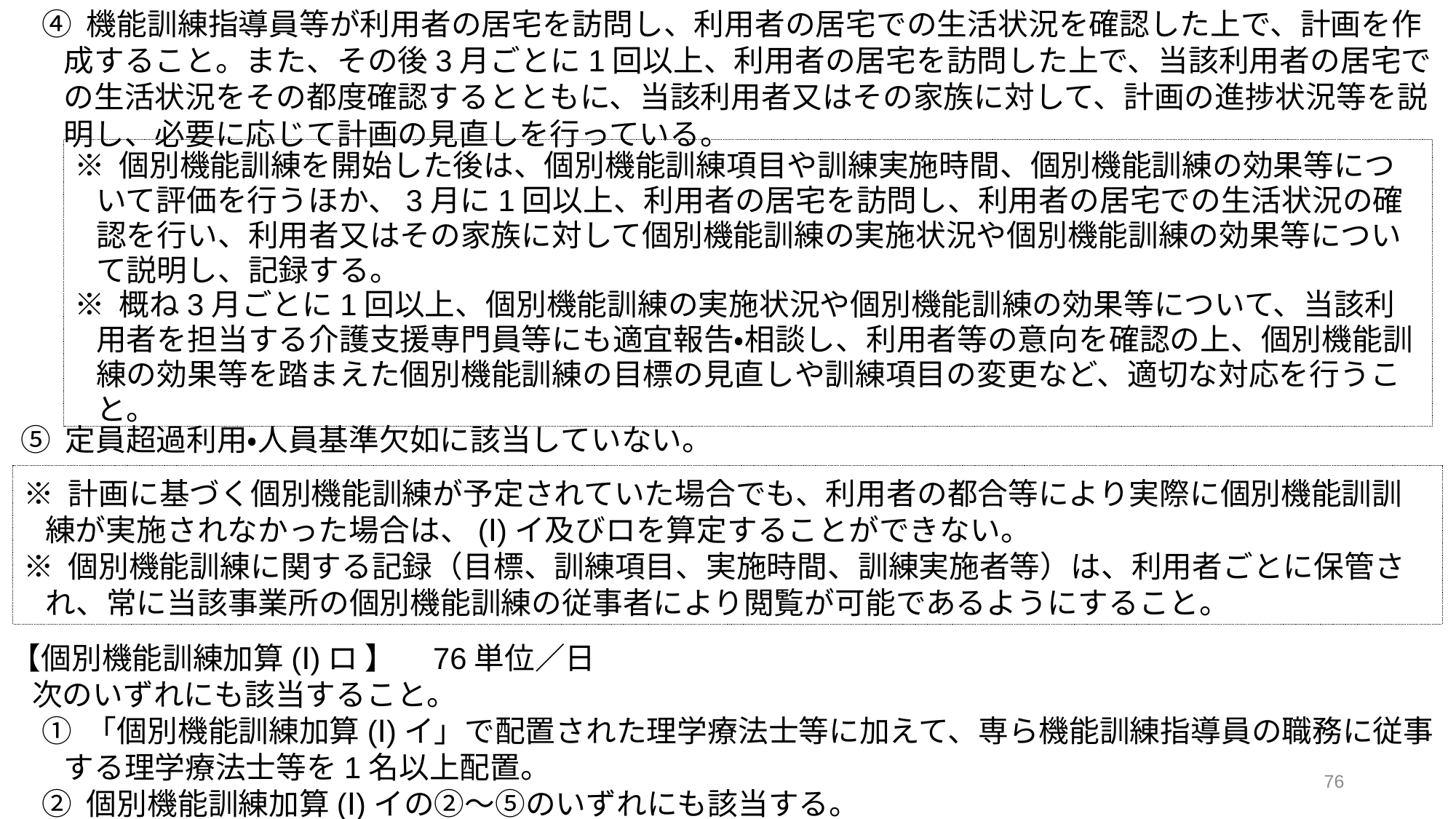

④ 機能訓練指導員等が利用者の居宅を訪問し、利用者の居宅での生活状況を確認した上で、計画を作成すること。また、その後3月ごとに1回以上、利用者の居宅を訪問した上で、当該利用者の居宅での生活状況をその都度確認するとともに、当該利用者又はその家族に対して、計画の進捗状況等を説明し、必要に応じて計画の見直しを行っている。

⑤ 定員超過利用・人員基準欠如に該当していない。

【個別機能訓練加算(Ⅰ)ロ 】　76単位／日
次のいずれにも該当すること。
① 「個別機能訓練加算(Ⅰ)イ」で配置された理学療法士等に加えて、専ら機能訓練指導員の職務に従事する理学療法士等を1名以上配置。
② 個別機能訓練加算(Ⅰ)イの②～⑤のいずれにも該当する。
※ 個別機能訓練を開始した後は、個別機能訓練項目や訓練実施時間、個別機能訓練の効果等について評価を行うほか、3月に1回以上、利用者の居宅を訪問し、利用者の居宅での生活状況の確認を行い、利用者又はその家族に対して個別機能訓練の実施状況や個別機能訓練の効果等について説明し、記録する。
※ 概ね3月ごとに1回以上、個別機能訓練の実施状況や個別機能訓練の効果等について、当該利用者を担当する介護支援専門員等にも適宜報告・相談し、利用者等の意向を確認の上、個別機能訓練の効果等を踏まえた個別機能訓練の目標の見直しや訓練項目の変更など、適切な対応を行うこと。
※ 計画に基づく個別機能訓練が予定されていた場合でも、利用者の都合等により実際に個別機能訓訓練が実施されなかった場合は、(Ⅰ)イ及びロを算定することができない。
※ 個別機能訓練に関する記録（目標、訓練項目、実施時間、訓練実施者等）は、利用者ごとに保管され、常に当該事業所の個別機能訓練の従事者により閲覧が可能であるようにすること。
76